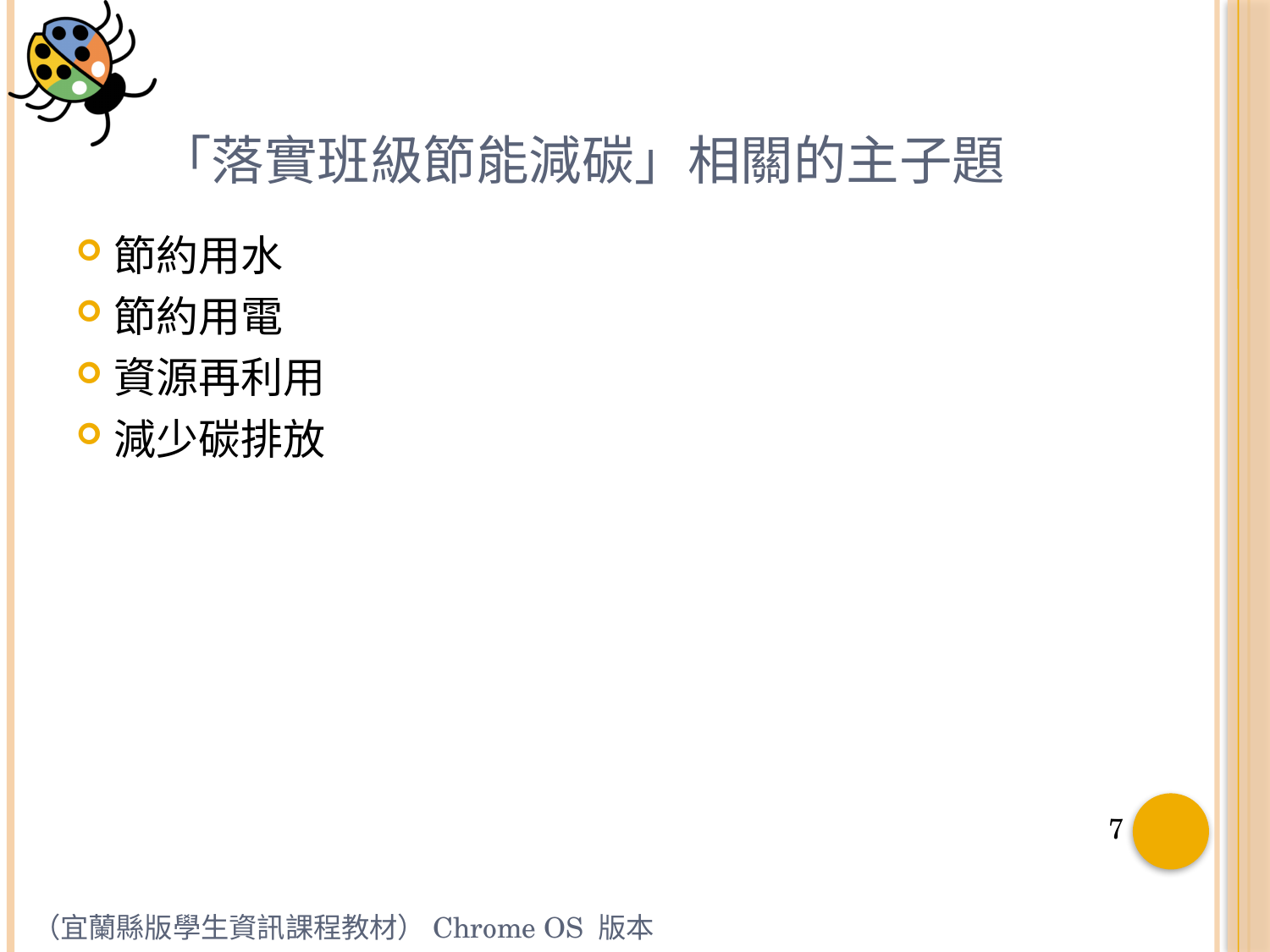

# 「落實班級節能減碳」相關的主子題
節約用水
節約用電
資源再利用
減少碳排放
（宜蘭縣版學生資訊課程教材）Chrome OS 版本